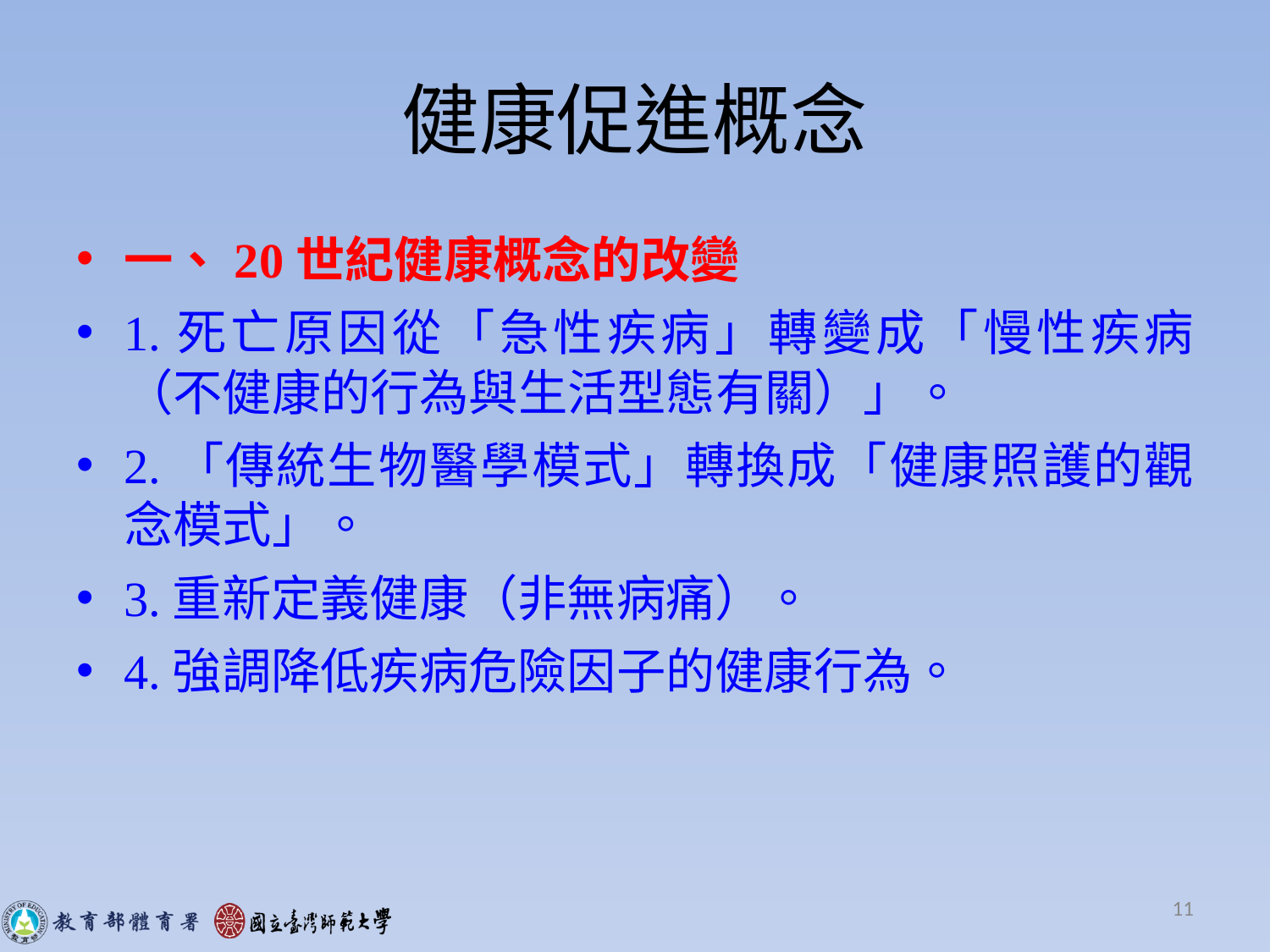

# 健康促進概念
一、20世紀健康概念的改變
1.死亡原因從「急性疾病」轉變成「慢性疾病（不健康的行為與生活型態有關）」。
2.「傳統生物醫學模式」轉換成「健康照護的觀念模式」。
3.重新定義健康（非無病痛）。
4.強調降低疾病危險因子的健康行為。
11